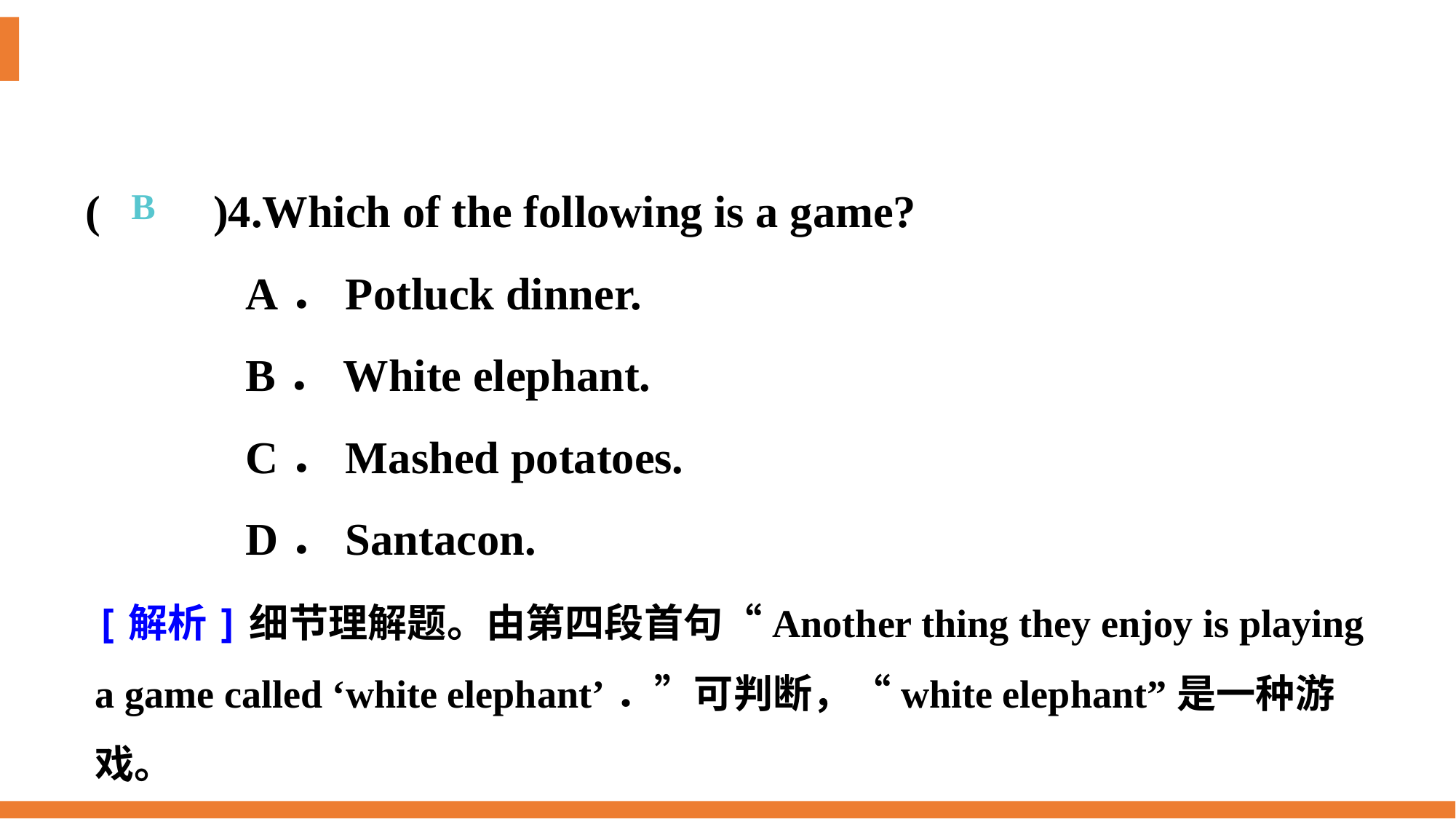

(　　)4.Which of the following is a game?
A．Potluck dinner.
B．White elephant.
C．Mashed potatoes.
D．Santacon.
B
[解析]细节理解题。由第四段首句“Another thing they enjoy is playing a game called ‘white elephant’．”可判断，“white elephant”是一种游戏。